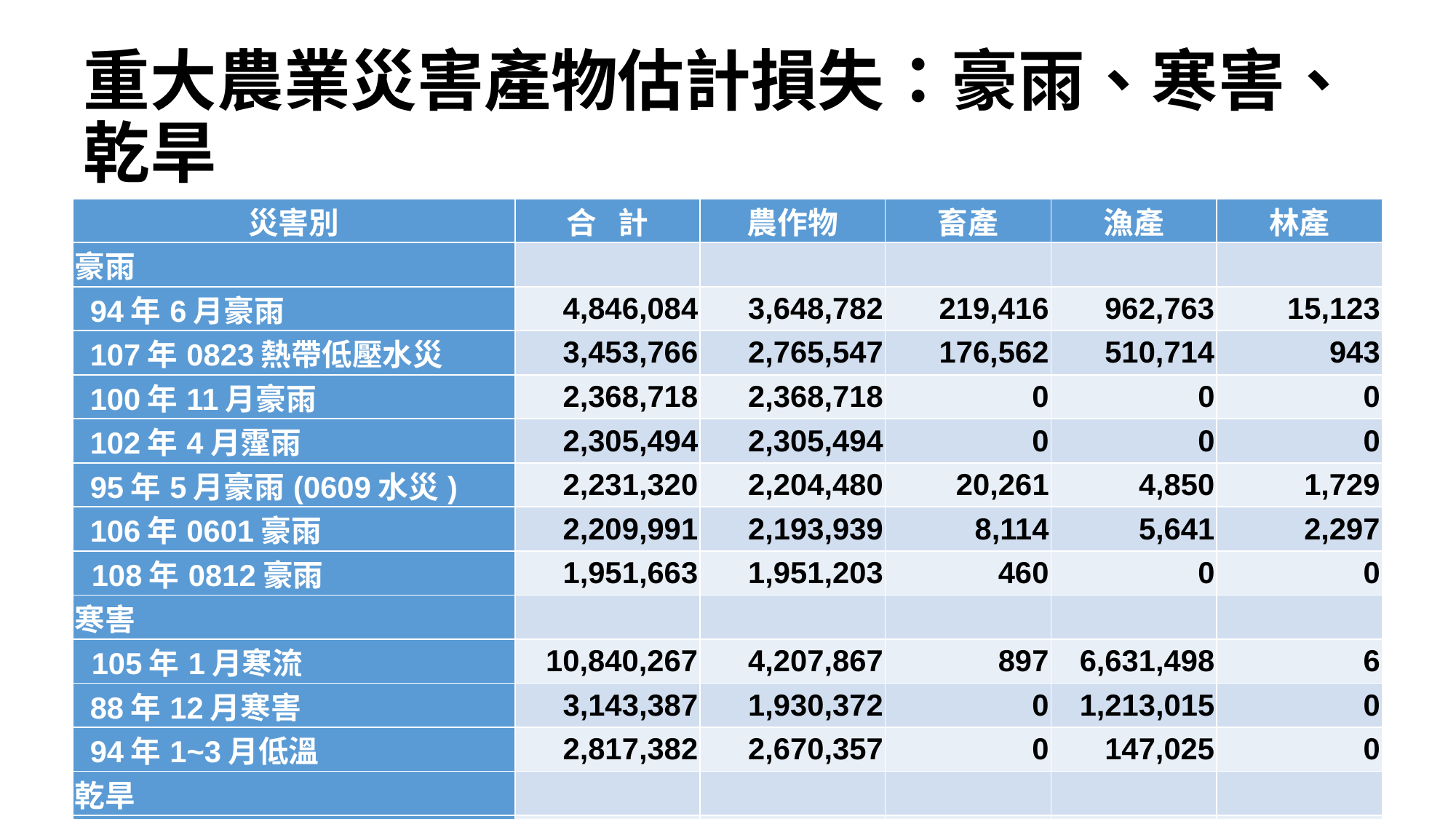

# 重大農業災害產物估計損失：豪雨、寒害、乾旱
| 災害別 | 合 計 | 農作物 | 畜產 | 漁產 | 林產 |
| --- | --- | --- | --- | --- | --- |
| 豪雨 |  |  |  |  |  |
| 94年6月豪雨 | 4,846,084 | 3,648,782 | 219,416 | 962,763 | 15,123 |
| 107年0823熱帶低壓水災 | 3,453,766 | 2,765,547 | 176,562 | 510,714 | 943 |
| 100年11月豪雨 | 2,368,718 | 2,368,718 | 0 | 0 | 0 |
| 102年4月霪雨 | 2,305,494 | 2,305,494 | 0 | 0 | 0 |
| 95年5月豪雨(0609水災) | 2,231,320 | 2,204,480 | 20,261 | 4,850 | 1,729 |
| 106年0601豪雨 | 2,209,991 | 2,193,939 | 8,114 | 5,641 | 2,297 |
| 108年0812豪雨 | 1,951,663 | 1,951,203 | 460 | 0 | 0 |
| 寒害 |  |  |  |  |  |
| 105年1月寒流 | 10,840,267 | 4,207,867 | 897 | 6,631,498 | 6 |
| 88年12月寒害 | 3,143,387 | 1,930,372 | 0 | 1,213,015 | 0 |
| 94年1~3月低溫 | 2,817,382 | 2,670,357 | 0 | 147,025 | 0 |
| 乾旱 |  |  |  |  |  |
| 108年1-2月旱災等 | 4,727,197 | 4,727,197 | 0 | 0 | 0 |
| 85年7月乾旱 | 452,313 | 452,313 | 0 | 0 | 0 |
16